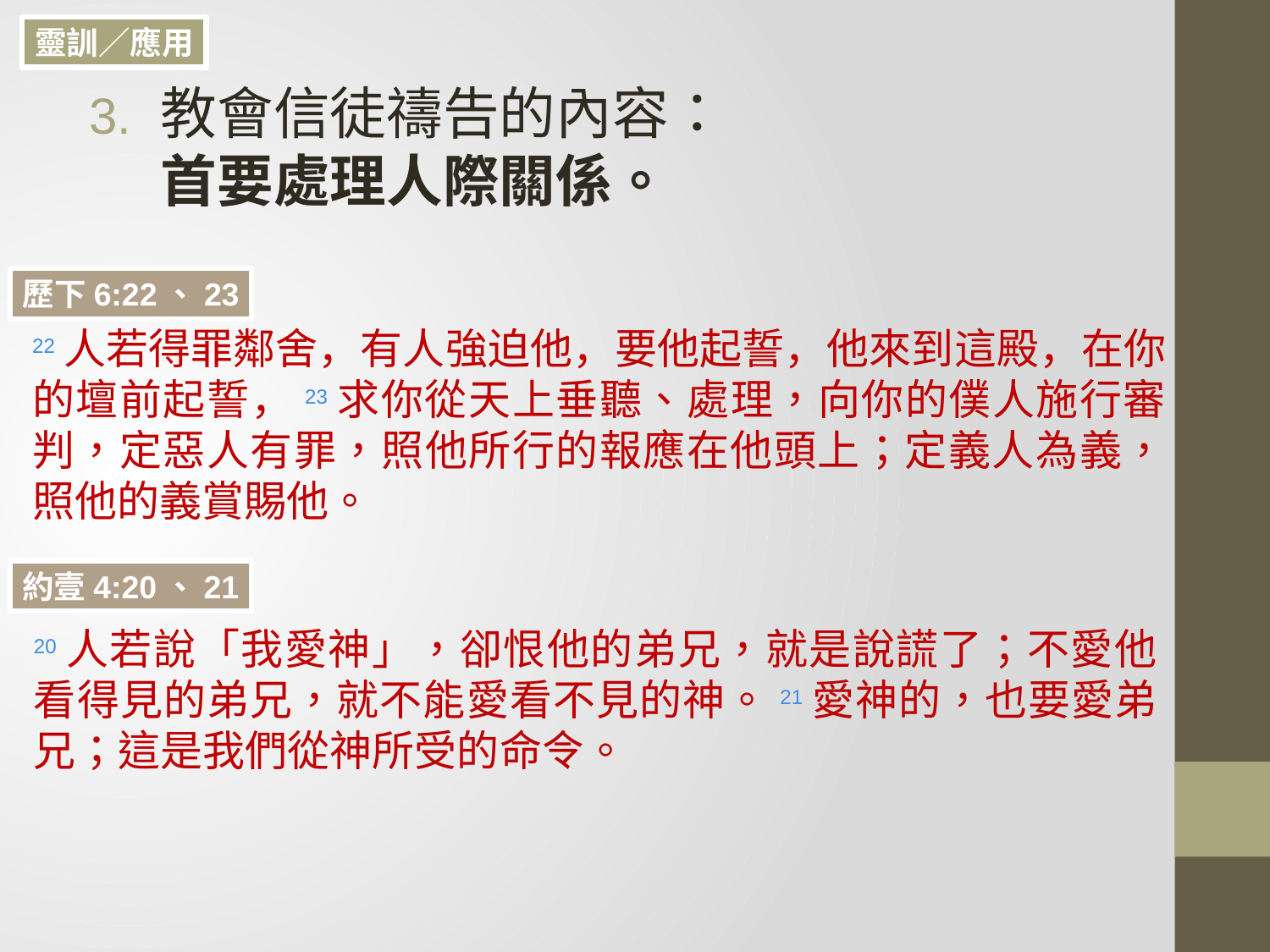

靈訓／應用
教會信徒禱告的內容：
首要處理人際關係。
歷下6:22、23
22人若得罪鄰舍，有人強迫他，要他起誓，他來到這殿，在你的壇前起誓，23求你從天上垂聽、處理，向你的僕人施行審判，定惡人有罪，照他所行的報應在他頭上；定義人為義，照他的義賞賜他。
約壹4:20、21
20人若說「我愛神」，卻恨他的弟兄，就是說謊了；不愛他看得見的弟兄，就不能愛看不見的神。21愛神的，也要愛弟兄；這是我們從神所受的命令。